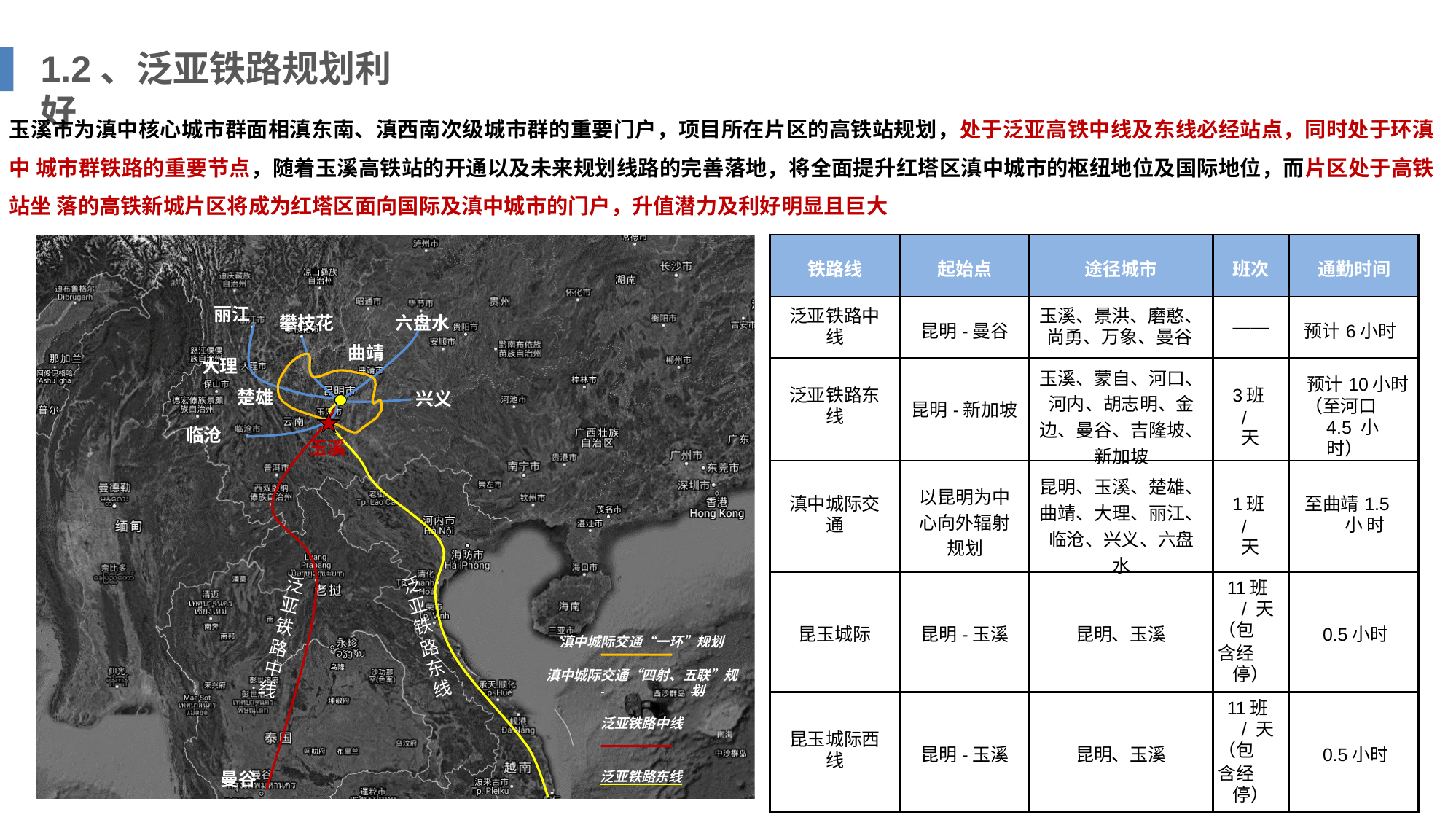

# 1.2、泛亚铁路规划利好
玉溪市为滇中核心城市群面相滇东南、滇西南次级城市群的重要门户，项目所在片区的高铁站规划，处于泛亚高铁中线及东线必经站点，同时处于环滇中 城市群铁路的重要节点，随着玉溪高铁站的开通以及未来规划线路的完善落地，将全面提升红塔区滇中城市的枢纽地位及国际地位，而片区处于高铁站坐 落的高铁新城片区将成为红塔区面向国际及滇中城市的门户，升值潜力及利好明显且巨大
| 铁路线 | 起始点 | 途径城市 | 班次 | 通勤时间 |
| --- | --- | --- | --- | --- |
| 泛亚铁路中 线 | 昆明-曼谷 | 玉溪、景洪、磨憨、 尚勇、万象、曼谷 | —— | 预计6小时 |
| 泛亚铁路东 线 | 昆明-新加坡 | 玉溪、蒙自、河口、 河内、胡志明、金 边、曼谷、吉隆坡、 新加坡 | 3班/ 天 | 预计10小时 （至河口4.5 小时） |
| 滇中城际交 通 | 以昆明为中 心向外辐射 规划 | 昆明、玉溪、楚雄、 曲靖、大理、丽江、 临沧、兴义、六盘 水 | 1班/ 天 | 至曲靖1.5小 时 |
| 昆玉城际 | 昆明-玉溪 | 昆明、玉溪 | 11班/ 天 （包 含经 停） | 0.5小时 |
| 昆玉城际西 线 | 昆明-玉溪 | 昆明、玉溪 | 11班/ 天 （包 含经 停） | 0.5小时 |

丽江
攀枝花
六盘水

曲靖
大理
楚雄

兴义

临沧
玉溪
泛
泛
亚
亚
铁
铁
滇中城际交通“一环”规划

滇中城际交通“四射、五联”规
 	划
泛亚铁路中线
路
路

东
中
线
线

曼谷
泛亚铁路东线